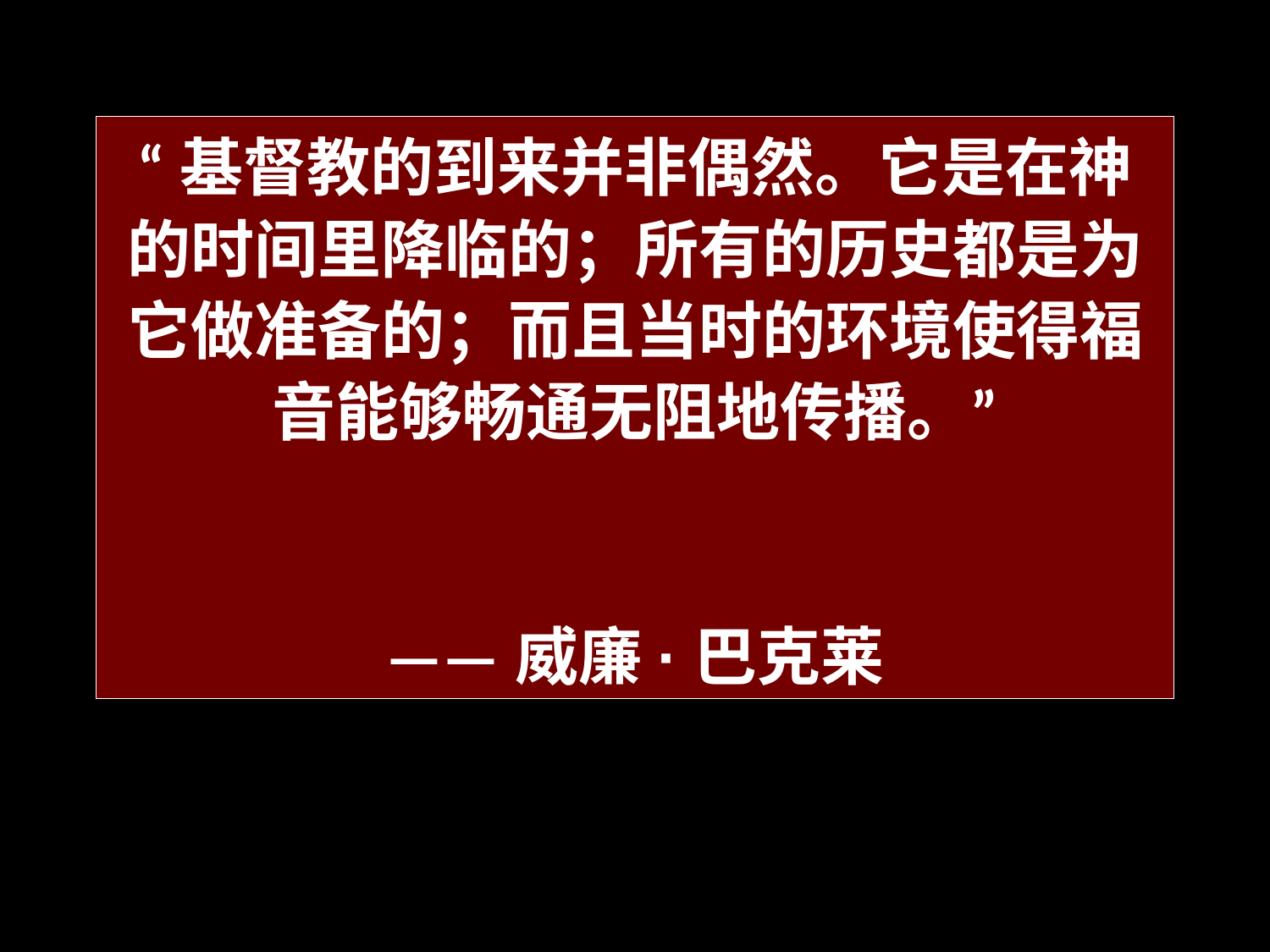

“基督教的到来并非偶然。它是在神的时间里降临的；所有的历史都是为它做准备的；而且当时的环境使得福音能够畅通无阻地传播。”

——威廉·巴克莱